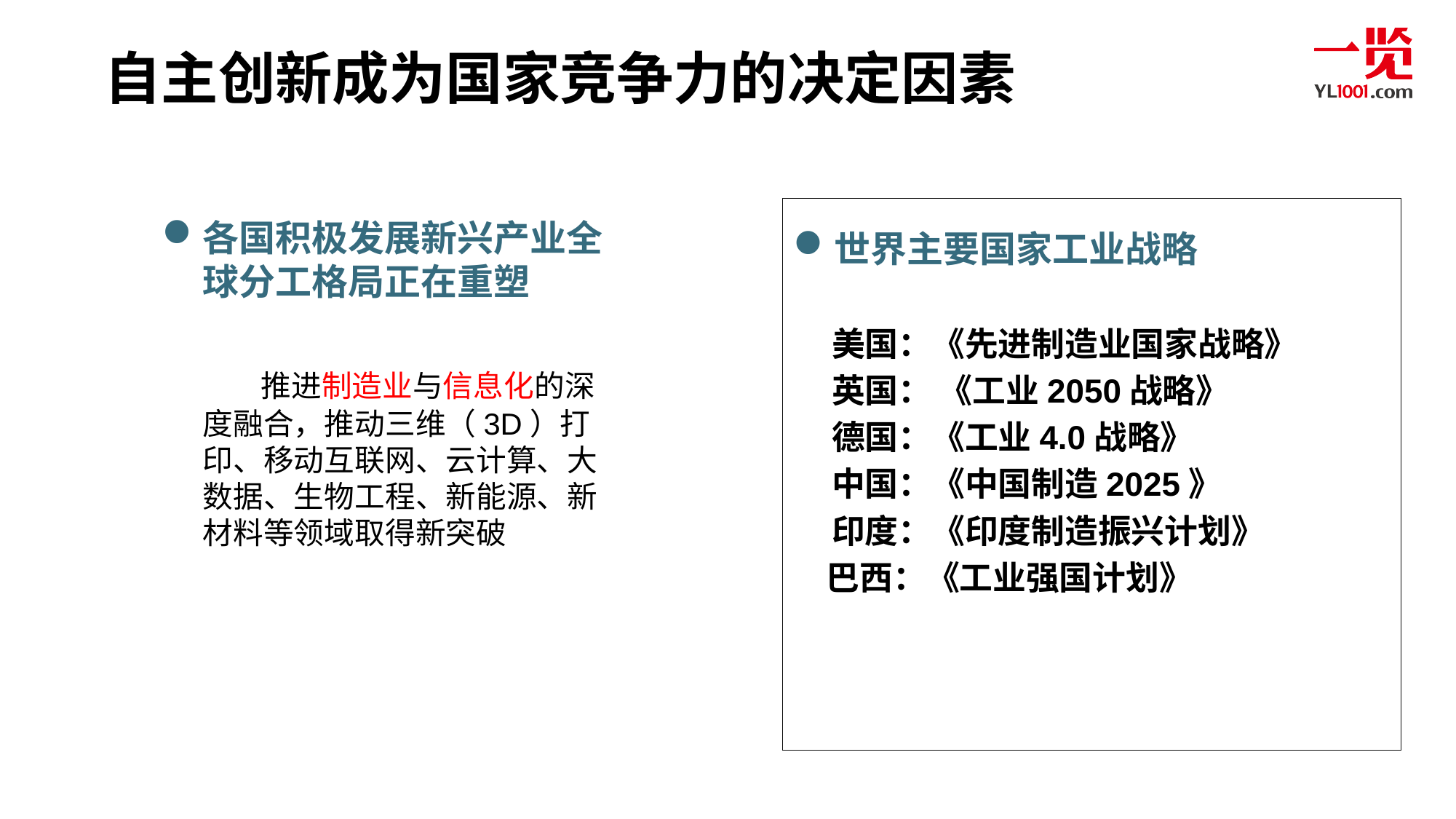

自主创新成为国家竞争力的决定因素

世界主要国家工业战略

    美国：《先进制造业国家战略》
    英国： 《工业2050战略》
    德国：《工业4.0战略》
    中国：《中国制造2025》
    印度：《印度制造振兴计划》
　巴西：《工业强国计划》

各国积极发展新兴产业全球分工格局正在重塑

           推进制造业与信息化的深度融合，推动三维（3D）打印、移动互联网、云计算、大数据、生物工程、新能源、新材料等领域取得新突破
55